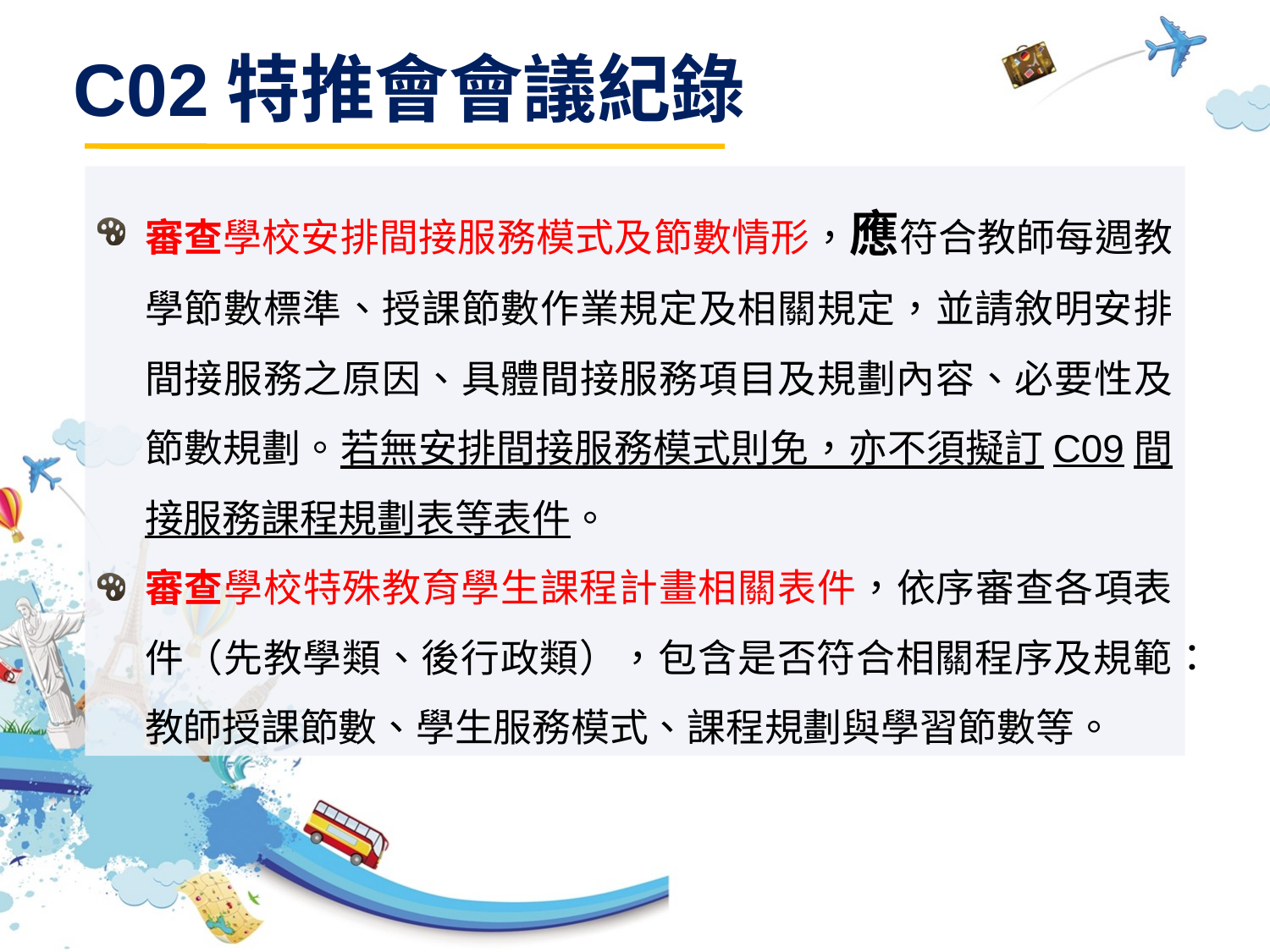

C02特推會會議紀錄
審查學校安排間接服務模式及節數情形，應符合教師每週教學節數標準、授課節數作業規定及相關規定，並請敘明安排間接服務之原因、具體間接服務項目及規劃內容、必要性及節數規劃。若無安排間接服務模式則免，亦不須擬訂C09間接服務課程規劃表等表件。
審查學校特殊教育學生課程計畫相關表件，依序審查各項表件（先教學類、後行政類），包含是否符合相關程序及規範：教師授課節數、學生服務模式、課程規劃與學習節數等。